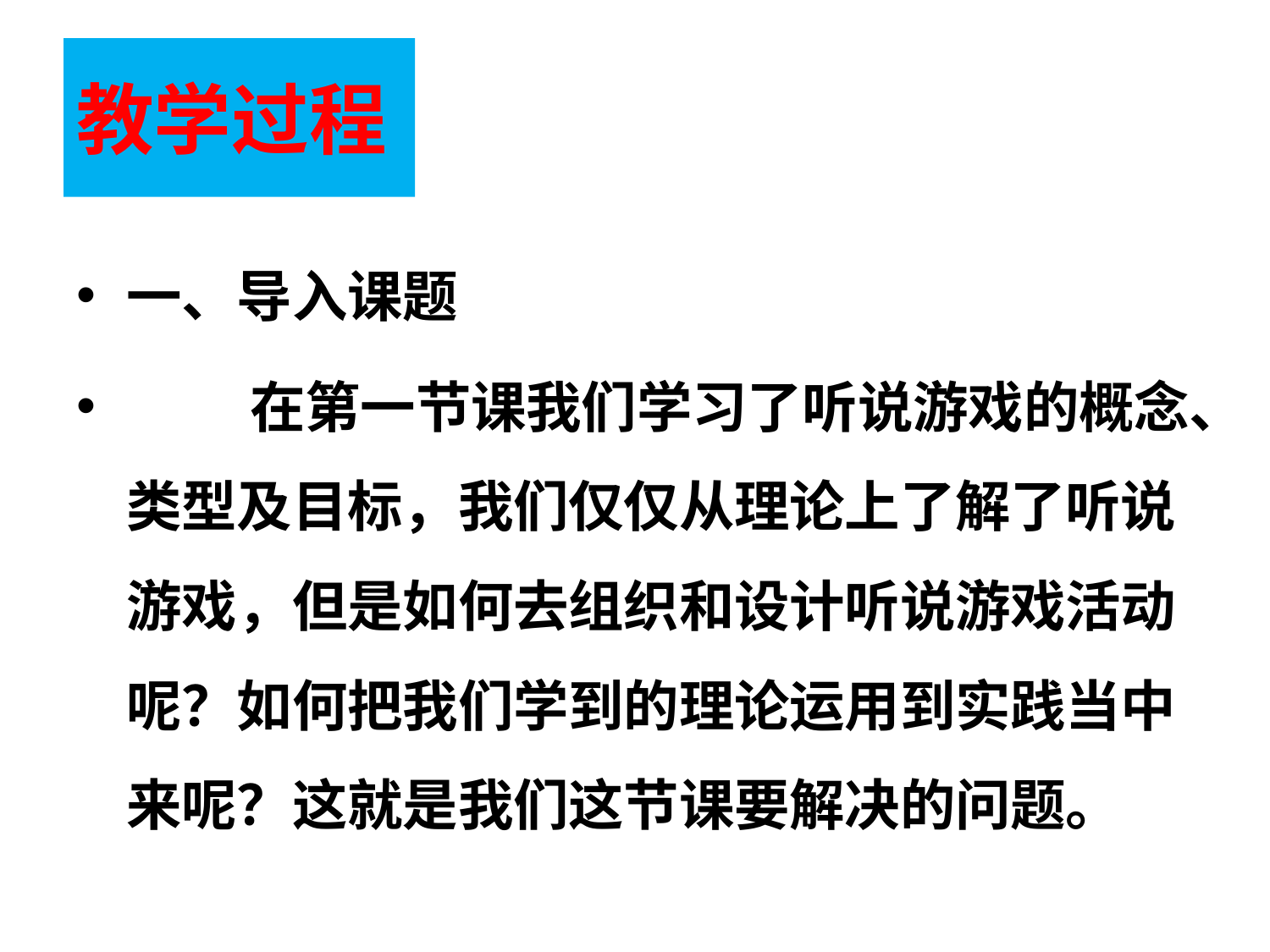

# 教学过程
一、导入课题
         在第一节课我们学习了听说游戏的概念、类型及目标，我们仅仅从理论上了解了听说游戏，但是如何去组织和设计听说游戏活动呢？如何把我们学到的理论运用到实践当中来呢？这就是我们这节课要解决的问题。